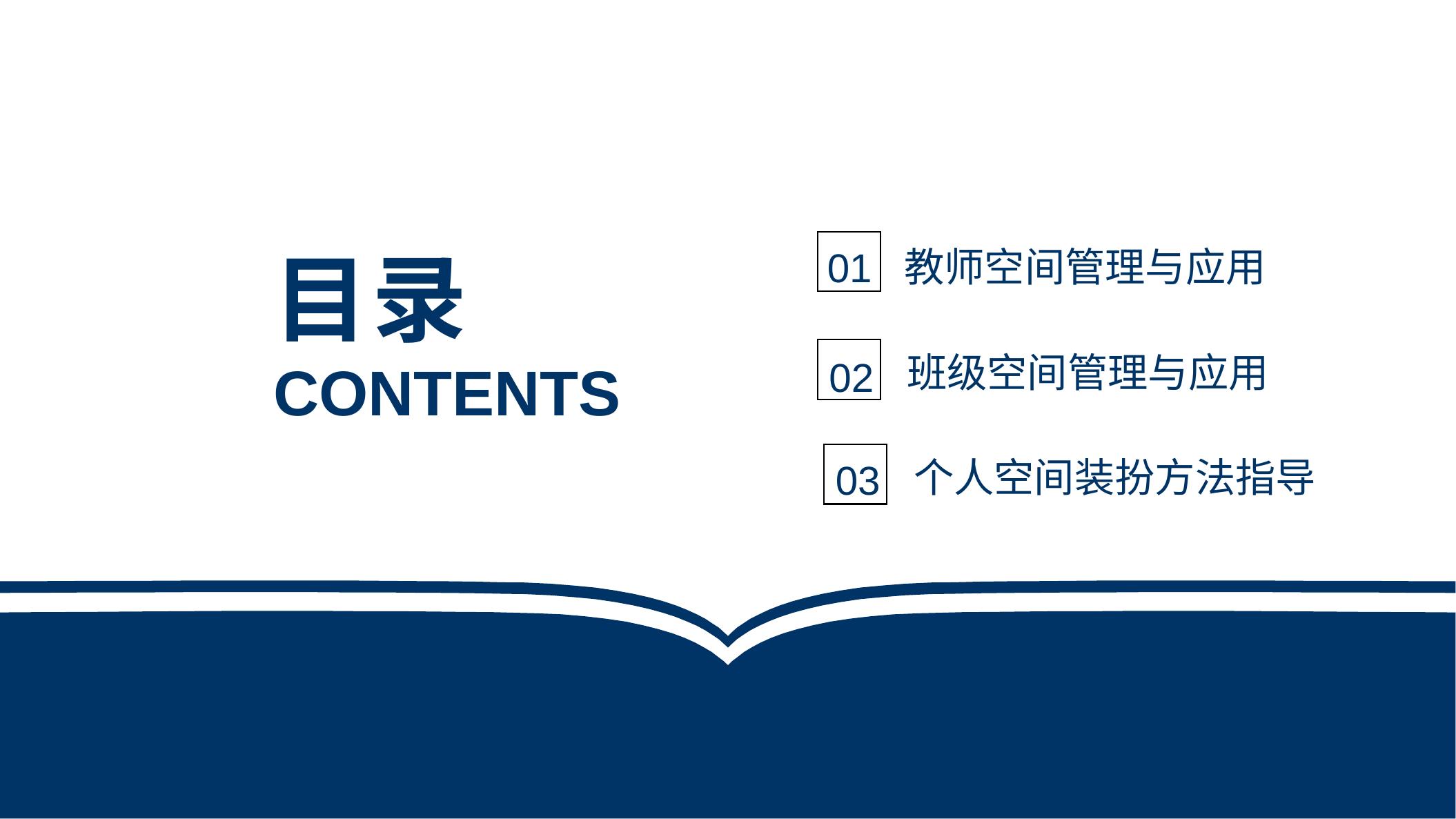

目录
教师空间管理与应用

01
CONTENTS
班级空间管理与应用
02

个人空间装扮方法指导
03